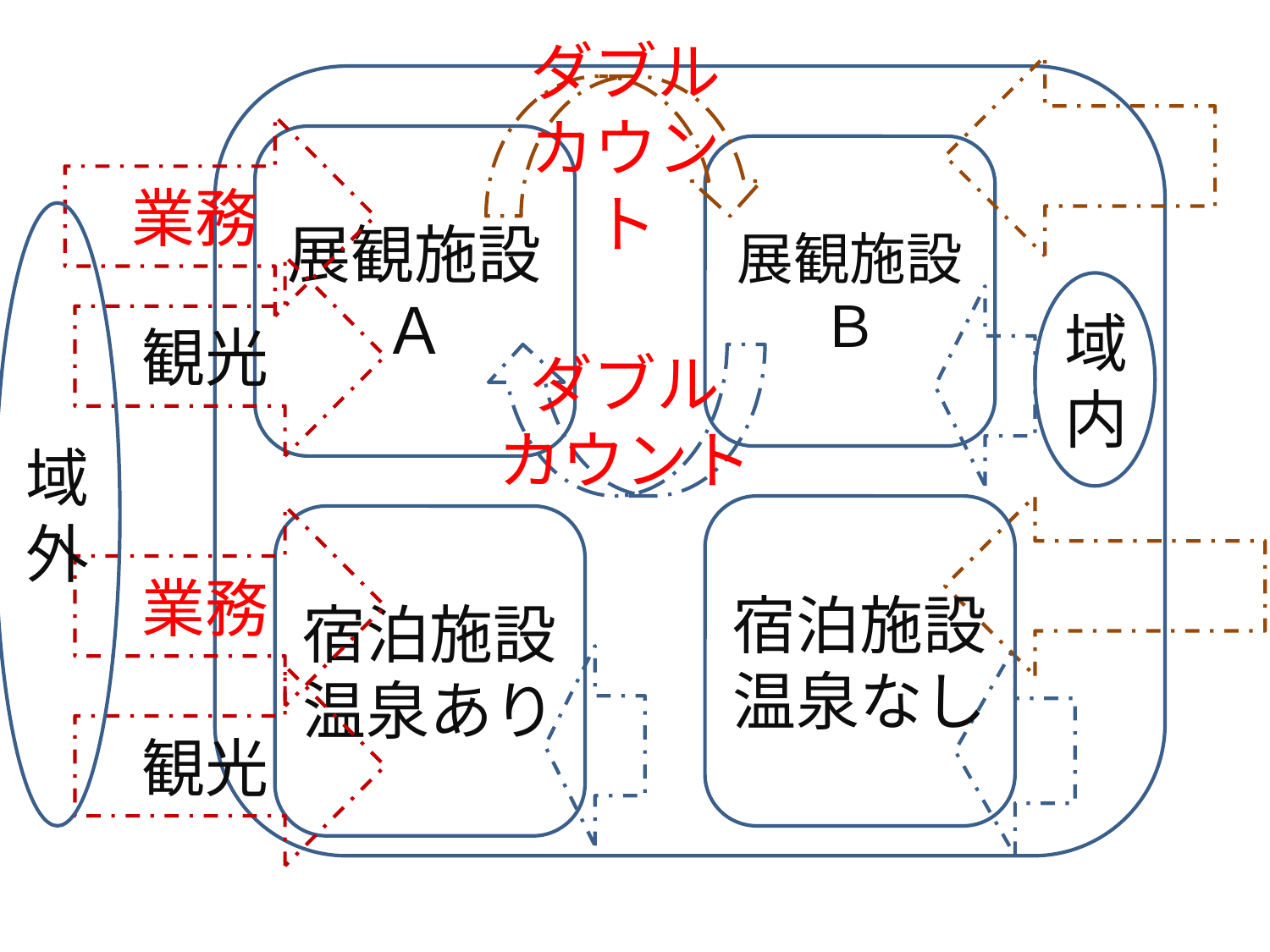

業務

ダブル
カウント
展観施設Ａ
展観施設Ｂ
観光
域外
域内

ダブル
カウント

業務
宿泊施設温泉なし
宿泊施設温泉あり
観光